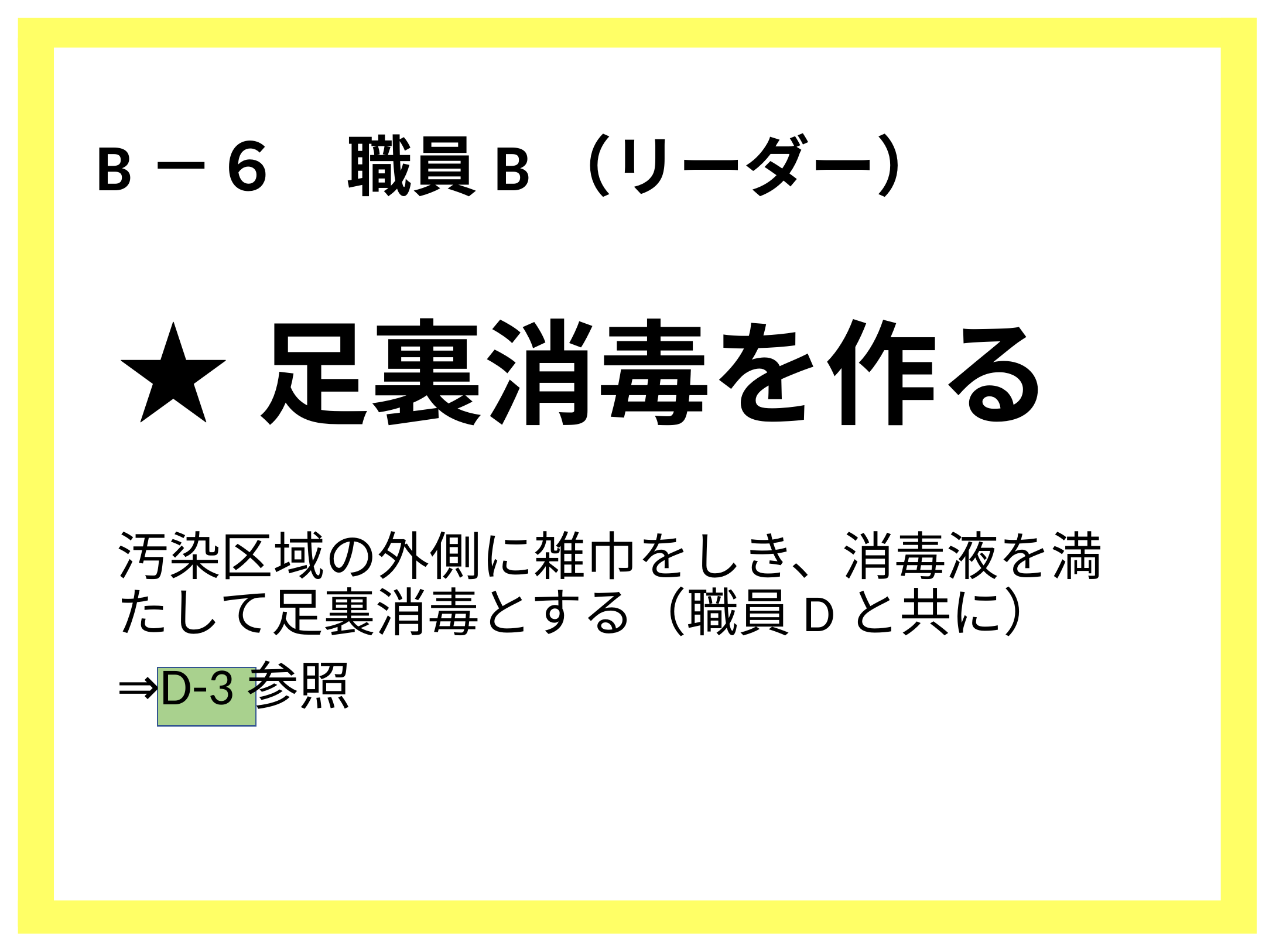

# B－６　職員B（リーダー）
★足裏消毒を作る

汚染区域の外側に雑巾をしき、消毒液を満たして足裏消毒とする（職員Dと共に）
⇒D-3参照